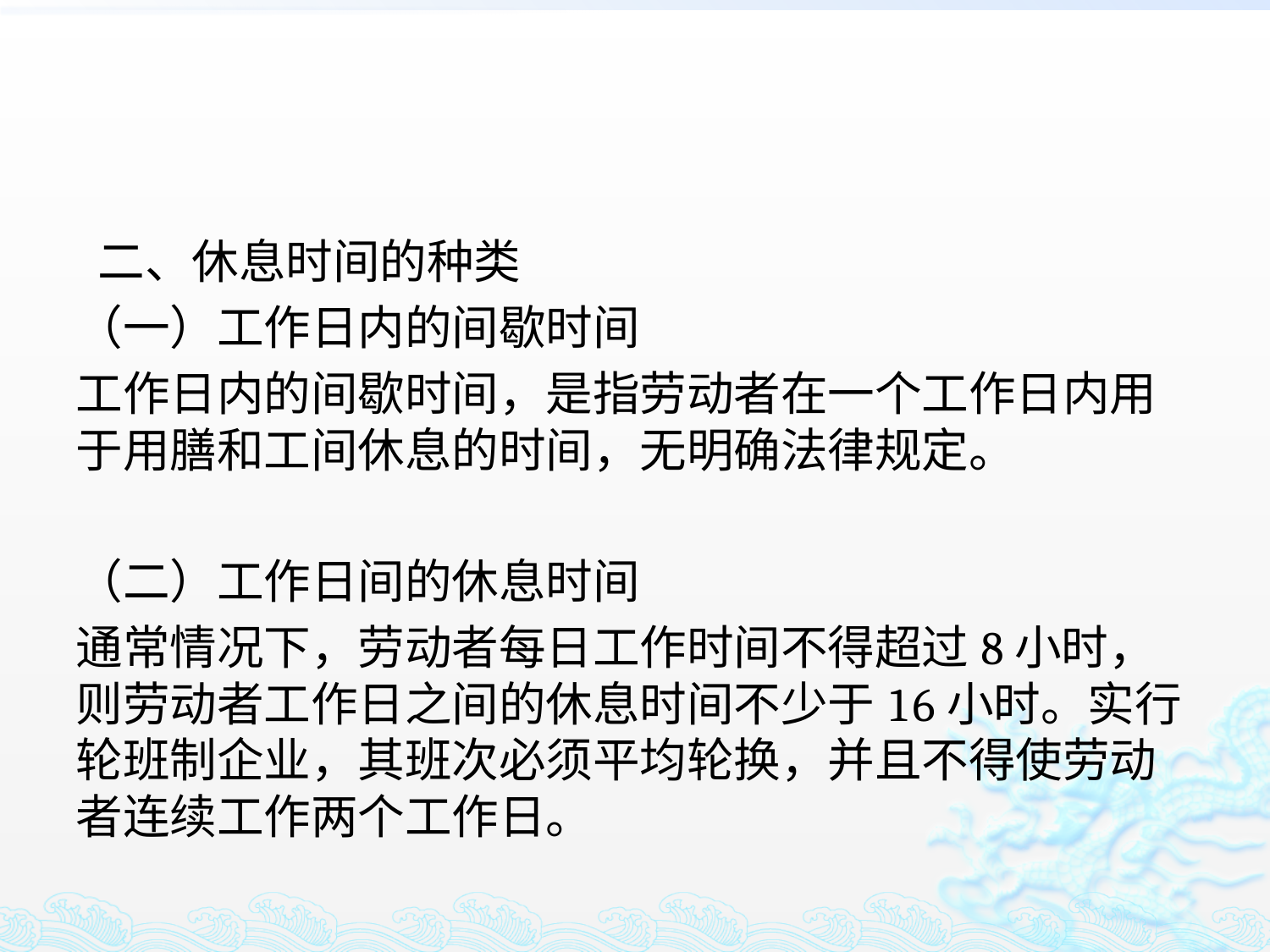

#
 二、休息时间的种类
（一）工作日内的间歇时间
工作日内的间歇时间，是指劳动者在一个工作日内用于用膳和工间休息的时间，无明确法律规定。

（二）工作日间的休息时间
通常情况下，劳动者每日工作时间不得超过8小时，则劳动者工作日之间的休息时间不少于16小时。实行轮班制企业，其班次必须平均轮换，并且不得使劳动者连续工作两个工作日。